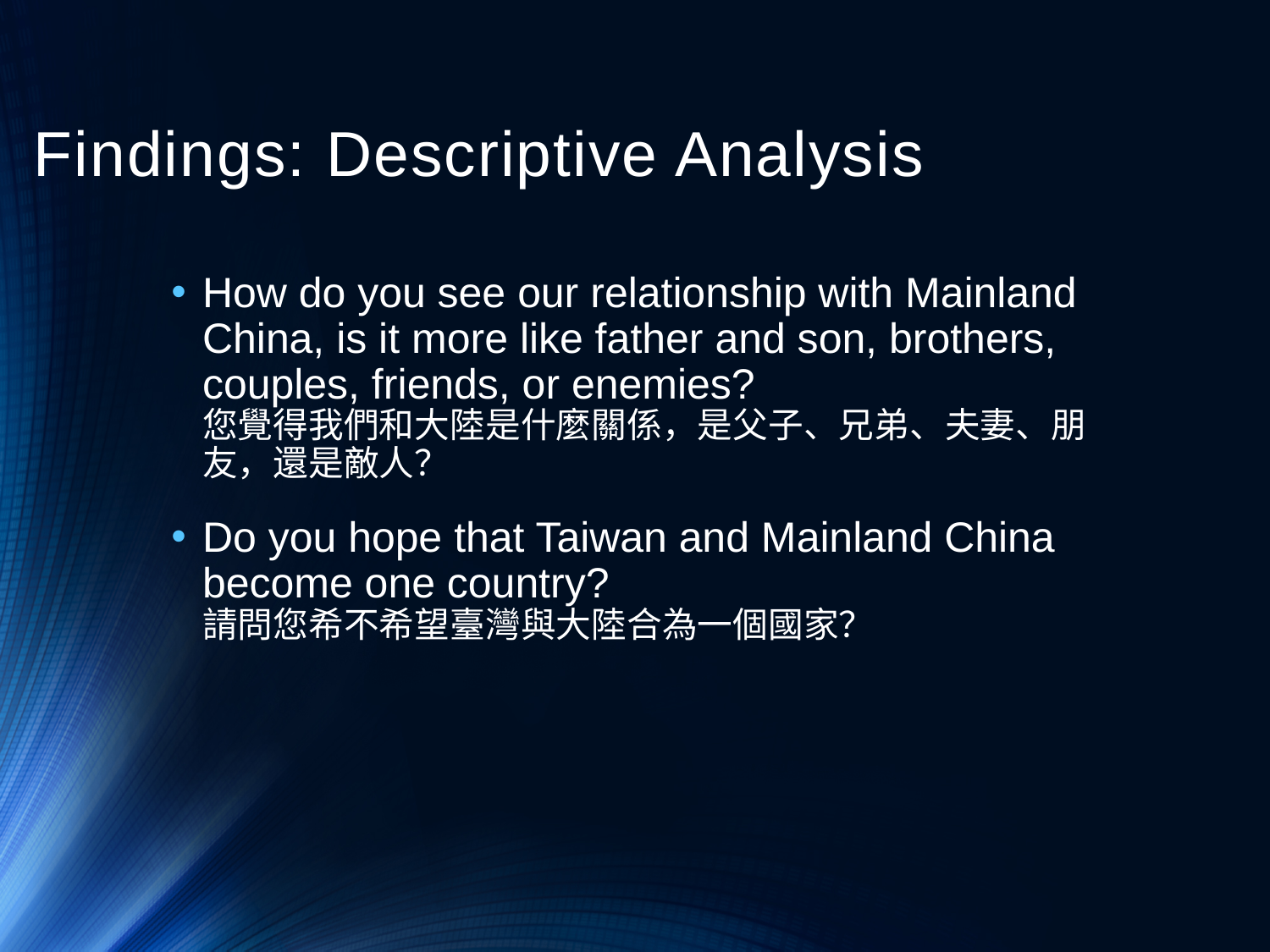

# Findings: Descriptive Analysis
How do you see our relationship with Mainland China, is it more like father and son, brothers, couples, friends, or enemies?
您覺得我們和大陸是什麼關係，是父子、兄弟、夫妻、朋友，還是敵人？
Do you hope that Taiwan and Mainland China become one country?
請問您希不希望臺灣與大陸合為一個國家？